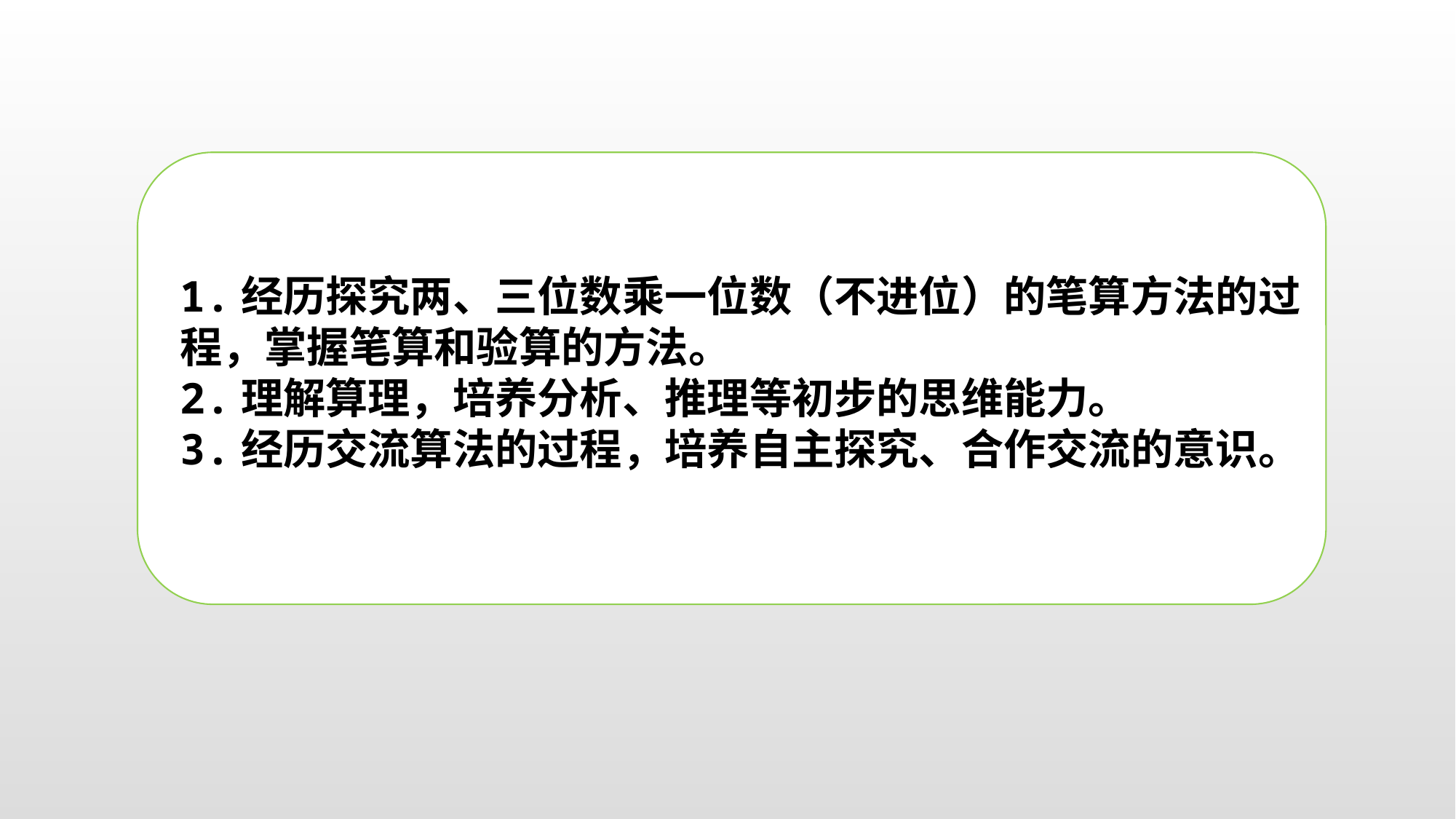

1.经历探究两、三位数乘一位数（不进位）的笔算方法的过程，掌握笔算和验算的方法。
2.理解算理，培养分析、推理等初步的思维能力。
3.经历交流算法的过程，培养自主探究、合作交流的意识。